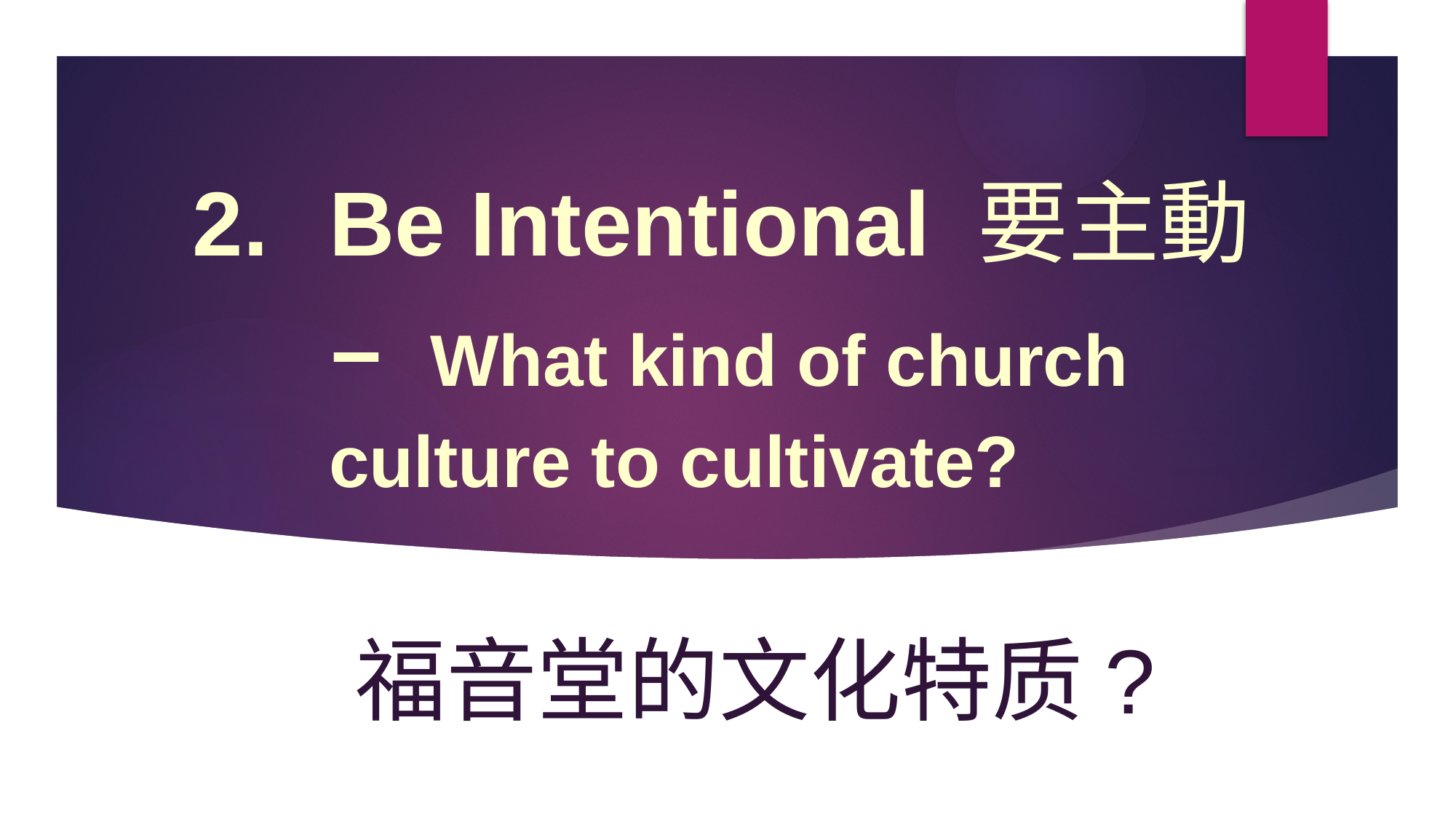

# Be Intentional 要主動 – What kind of church culture to cultivate?
福音堂的文化特质?